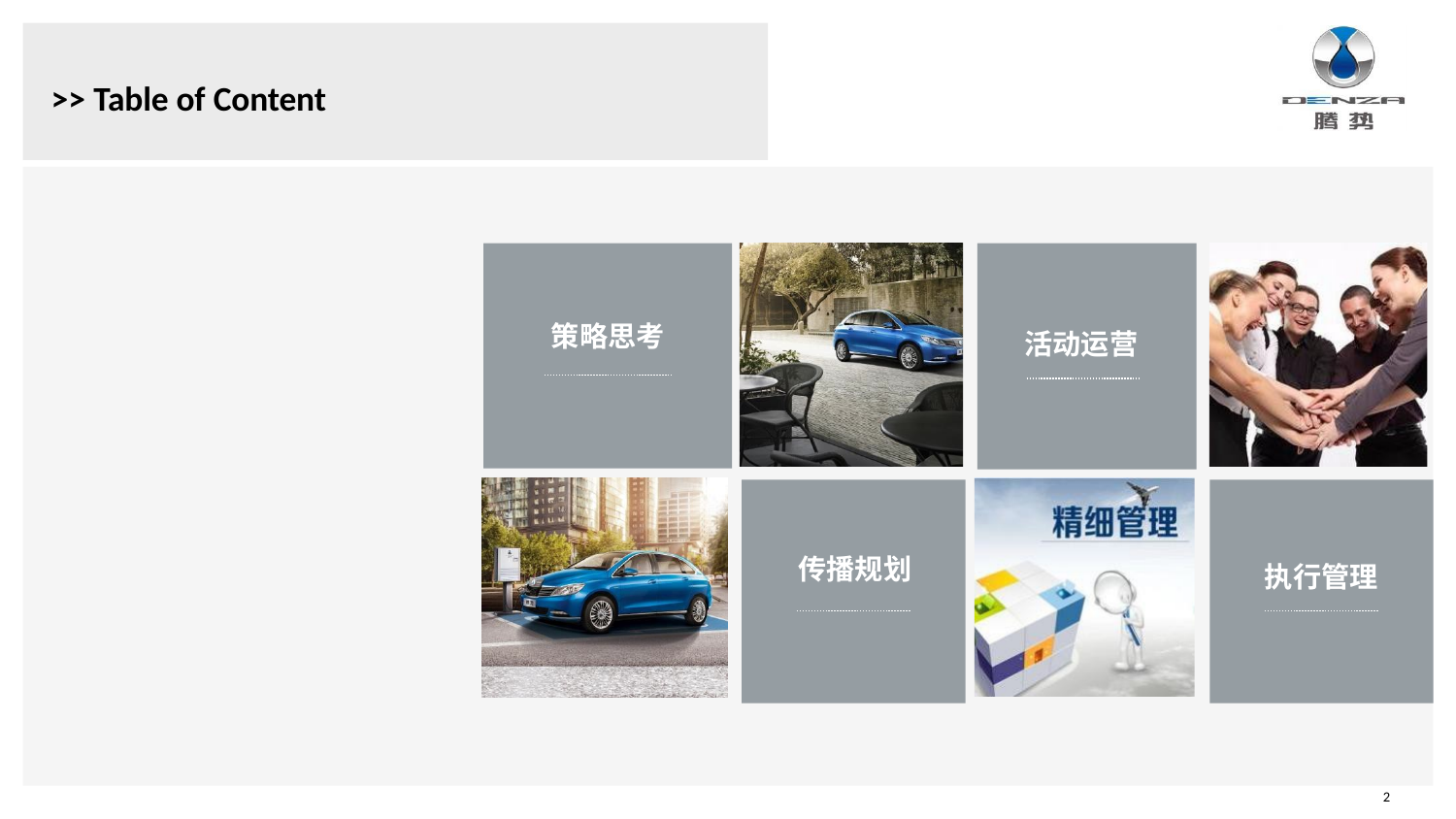

# >> Table of Content

策略思考
活动运营

传播规划
执行管理

2